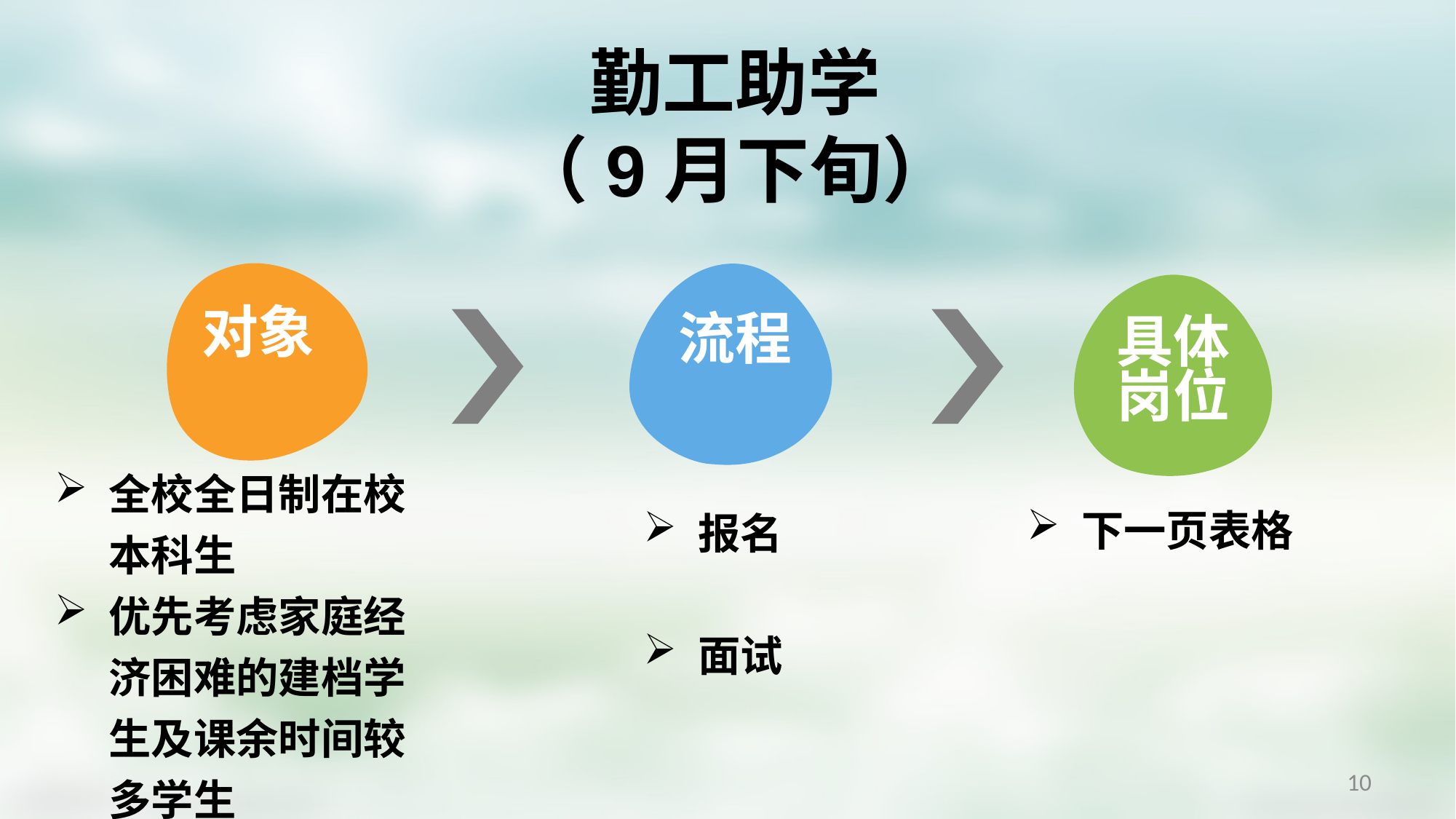

勤工助学
（9月下旬）

对象

流程
具体
岗位
全校全日制在校本科生
优先考虑家庭经济困难的建档学生及课余时间较多学生
下一页表格
报名

面试
10